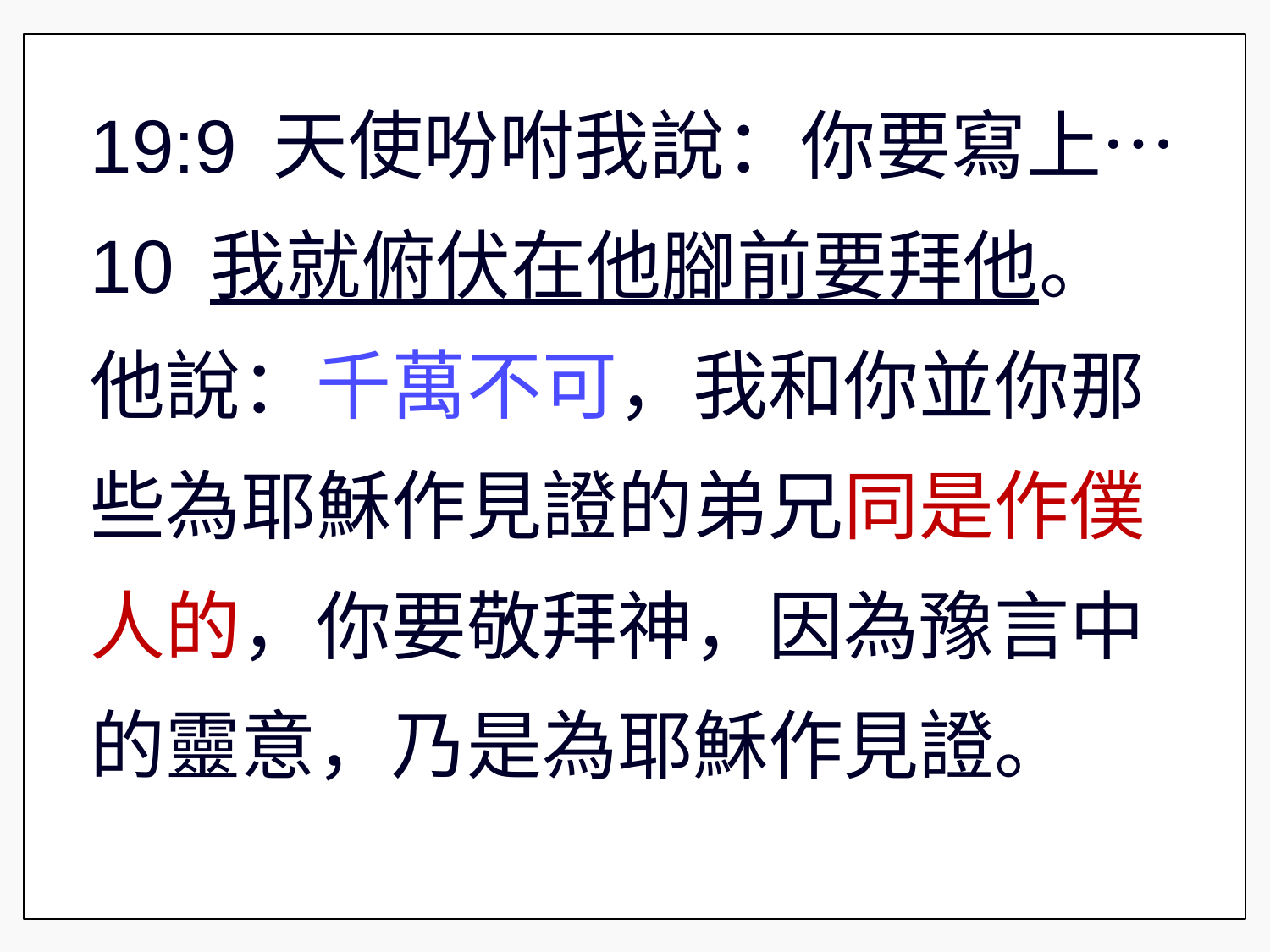

19:9 天使吩咐我說：你要寫上… 10 我就俯伏在他腳前要拜他。他說：千萬不可，我和你並你那些為耶穌作見證的弟兄同是作僕人的，你要敬拜神，因為豫言中的靈意，乃是為耶穌作見證。